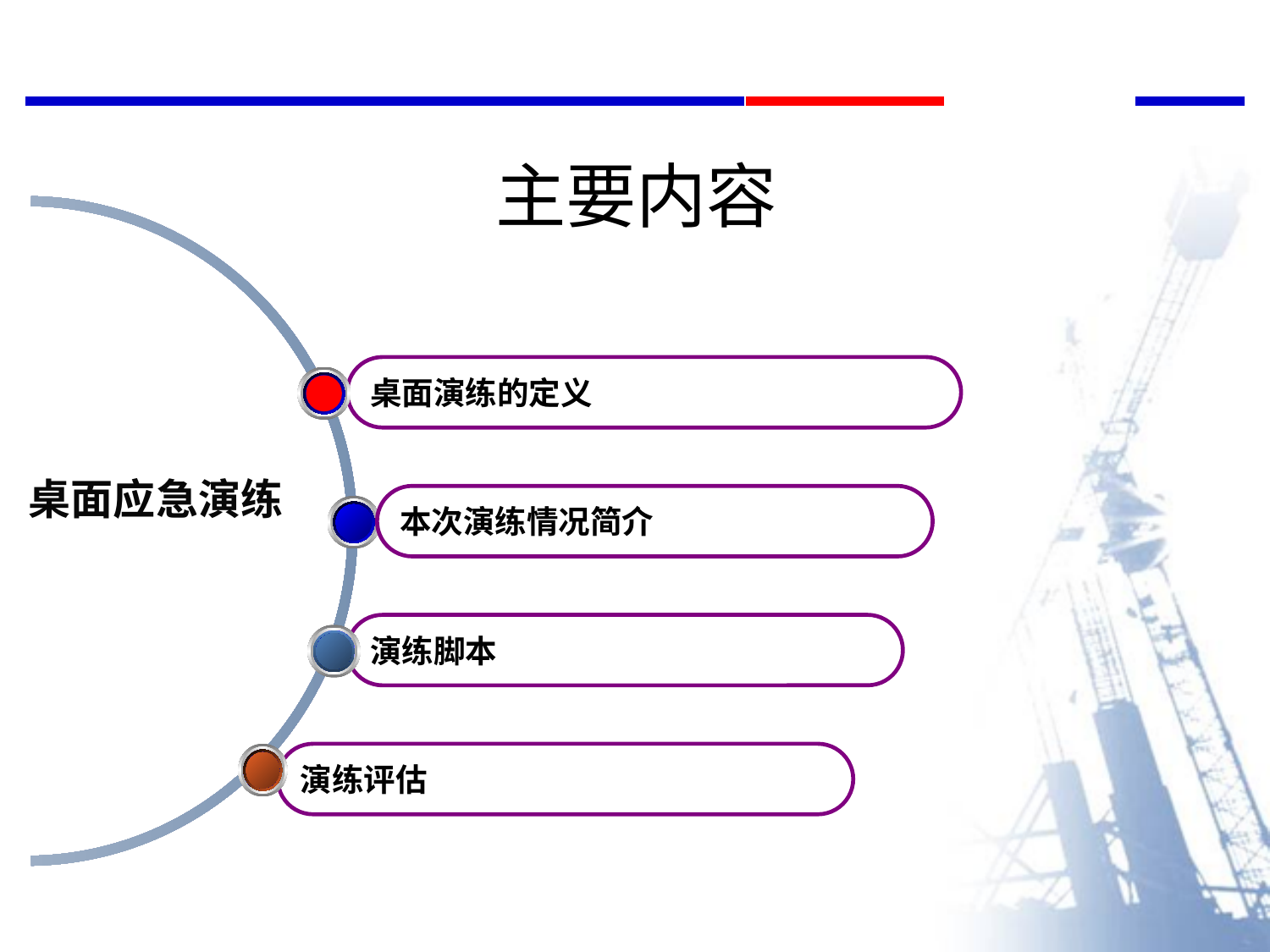

主要内容

桌面演练的定义

桌面应急演练
本次演练情况简介

演练脚本

演练评估